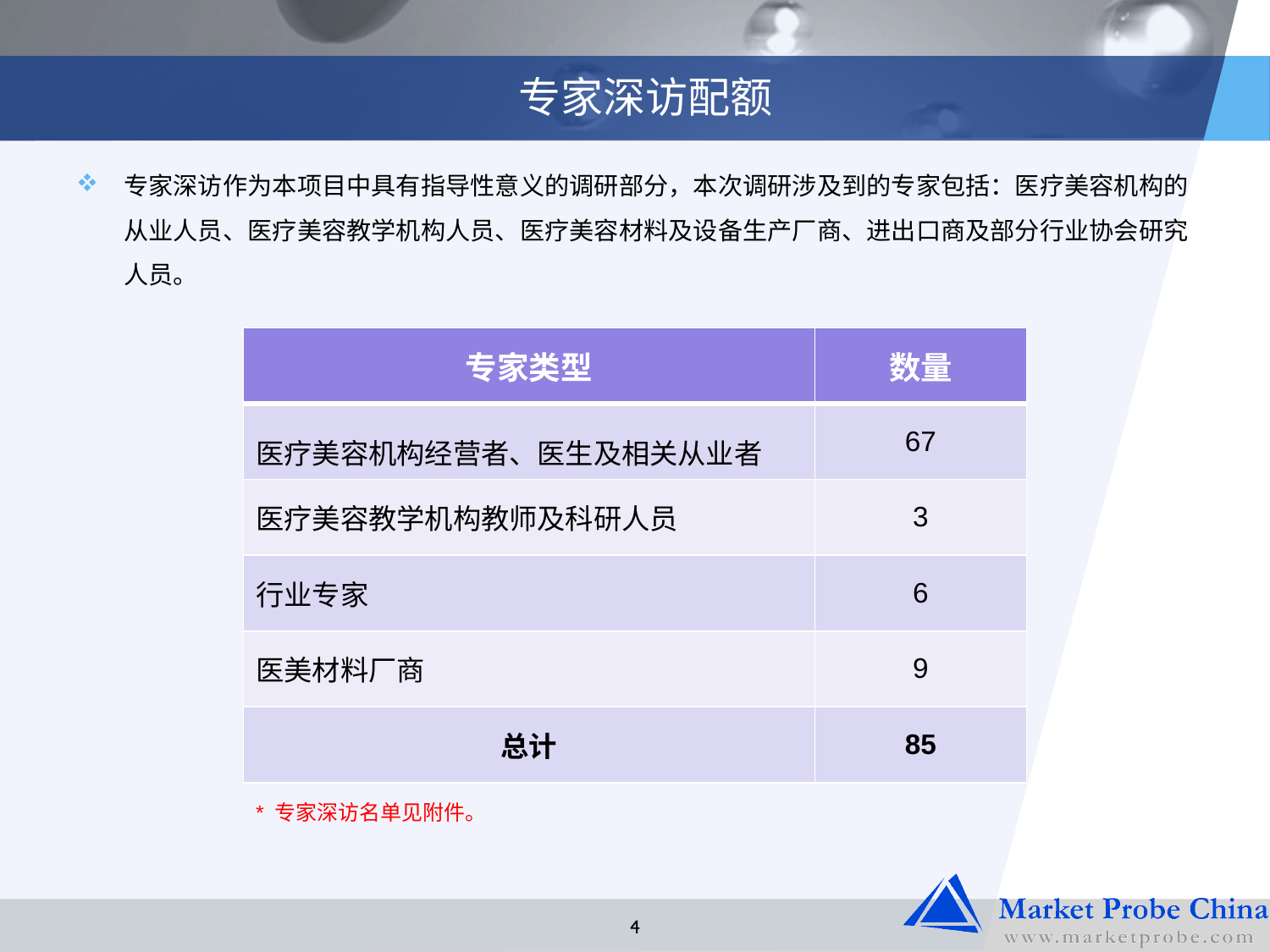

# 专家深访配额
专家深访作为本项目中具有指导性意义的调研部分，本次调研涉及到的专家包括：医疗美容机构的从业人员、医疗美容教学机构人员、医疗美容材料及设备生产厂商、进出口商及部分行业协会研究人员。
| 专家类型 | 数量 |
| --- | --- |
| 医疗美容机构经营者、医生及相关从业者 | 67 |
| 医疗美容教学机构教师及科研人员 | 3 |
| 行业专家 | 6 |
| 医美材料厂商 | 9 |
| 总计 | 85 |
* 专家深访名单见附件。
4